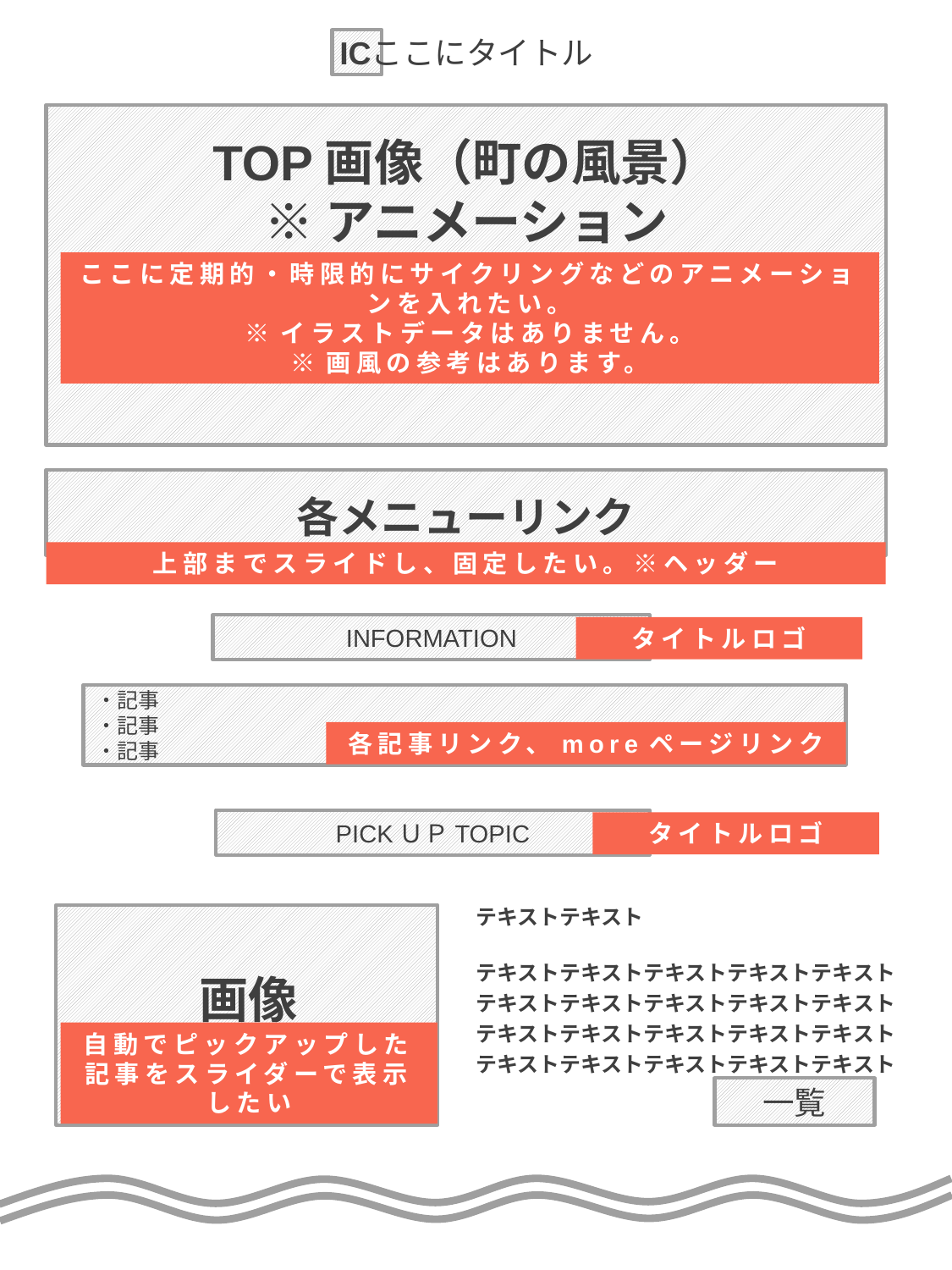

ここにタイトル
IC

TOP画像（町の風景）
※アニメーション
ここに定期的・時限的にサイクリングなどのアニメーションを入れたい。
※イラストデータはありません。
※画風の参考はあります。

各メニューリンク
上部までスライドし、固定したい。※ヘッダー
INFORMATION
タイトルロゴ
・記事
・記事
・記事
各記事リンク、moreページリンク
PICKＵＰTOPIC
タイトルロゴ
テキストテキスト

テキストテキストテキストテキストテキスト
テキストテキストテキストテキストテキスト
テキストテキストテキストテキストテキスト
テキストテキストテキストテキストテキスト

画像
自動でピックアップした記事をスライダーで表示したい
一覧